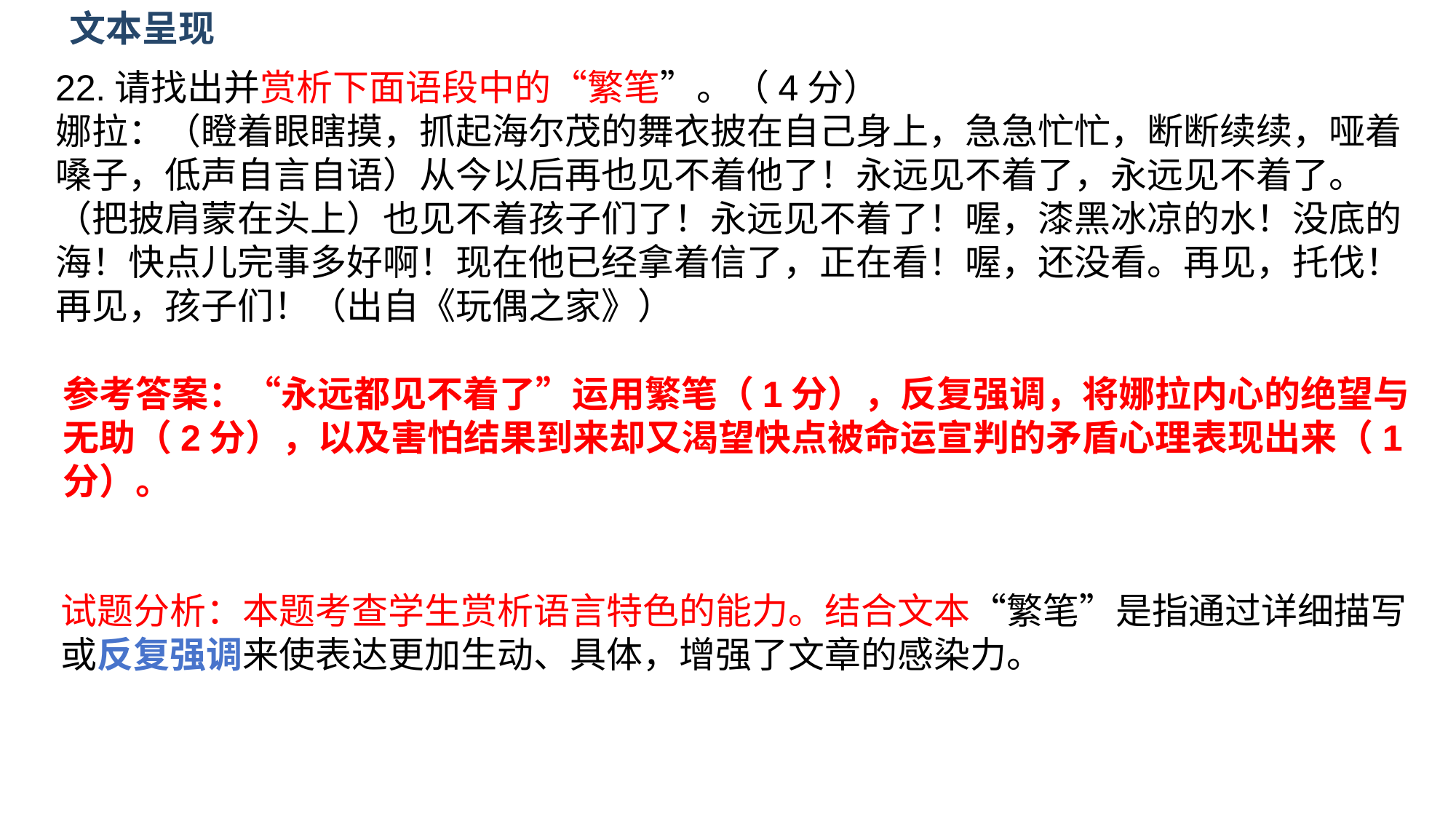

文本呈现

22.请找出并赏析下面语段中的“繁笔”。（4分）
娜拉：（瞪着眼瞎摸，抓起海尔茂的舞衣披在自己身上，急急忙忙，断断续续，哑着嗓子，低声自言自语）从今以后再也见不着他了！永远见不着了，永远见不着了。（把披肩蒙在头上）也见不着孩子们了！永远见不着了！喔，漆黑冰凉的水！没底的海！快点儿完事多好啊！现在他已经拿着信了，正在看！喔，还没看。再见，托伐！再见，孩子们！（出自《玩偶之家》）
参考答案：“永远都见不着了”运用繁笔（1分），反复强调，将娜拉内心的绝望与无助（2分），以及害怕结果到来却又渴望快点被命运宣判的矛盾心理表现出来（1分）。
试题分析：本题考查学生赏析语言特色的能力。结合文本“繁笔”是指通过详细描写或反复强调来使表达更加生动、具体，增强了文章的感染力。